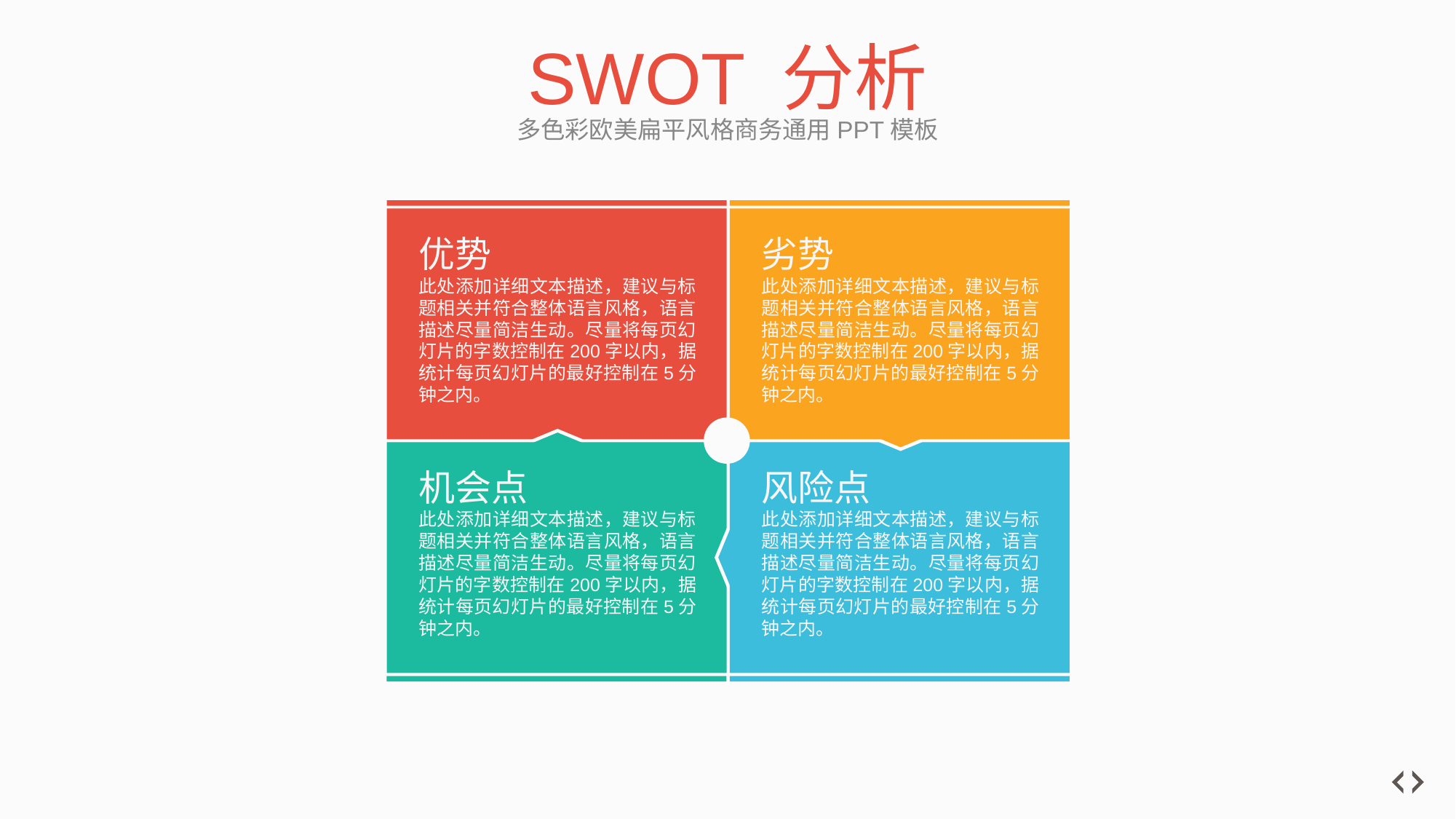

# SWOT 分析
多色彩欧美扁平风格商务通用PPT模板

优势
此处添加详细文本描述，建议与标题相关并符合整体语言风格，语言描述尽量简洁生动。尽量将每页幻灯片的字数控制在200字以内，据统计每页幻灯片的最好控制在5分钟之内。
劣势
此处添加详细文本描述，建议与标题相关并符合整体语言风格，语言描述尽量简洁生动。尽量将每页幻灯片的字数控制在200字以内，据统计每页幻灯片的最好控制在5分钟之内。

机会点
此处添加详细文本描述，建议与标题相关并符合整体语言风格，语言描述尽量简洁生动。尽量将每页幻灯片的字数控制在200字以内，据统计每页幻灯片的最好控制在5分钟之内。
风险点
此处添加详细文本描述，建议与标题相关并符合整体语言风格，语言描述尽量简洁生动。尽量将每页幻灯片的字数控制在200字以内，据统计每页幻灯片的最好控制在5分钟之内。

33